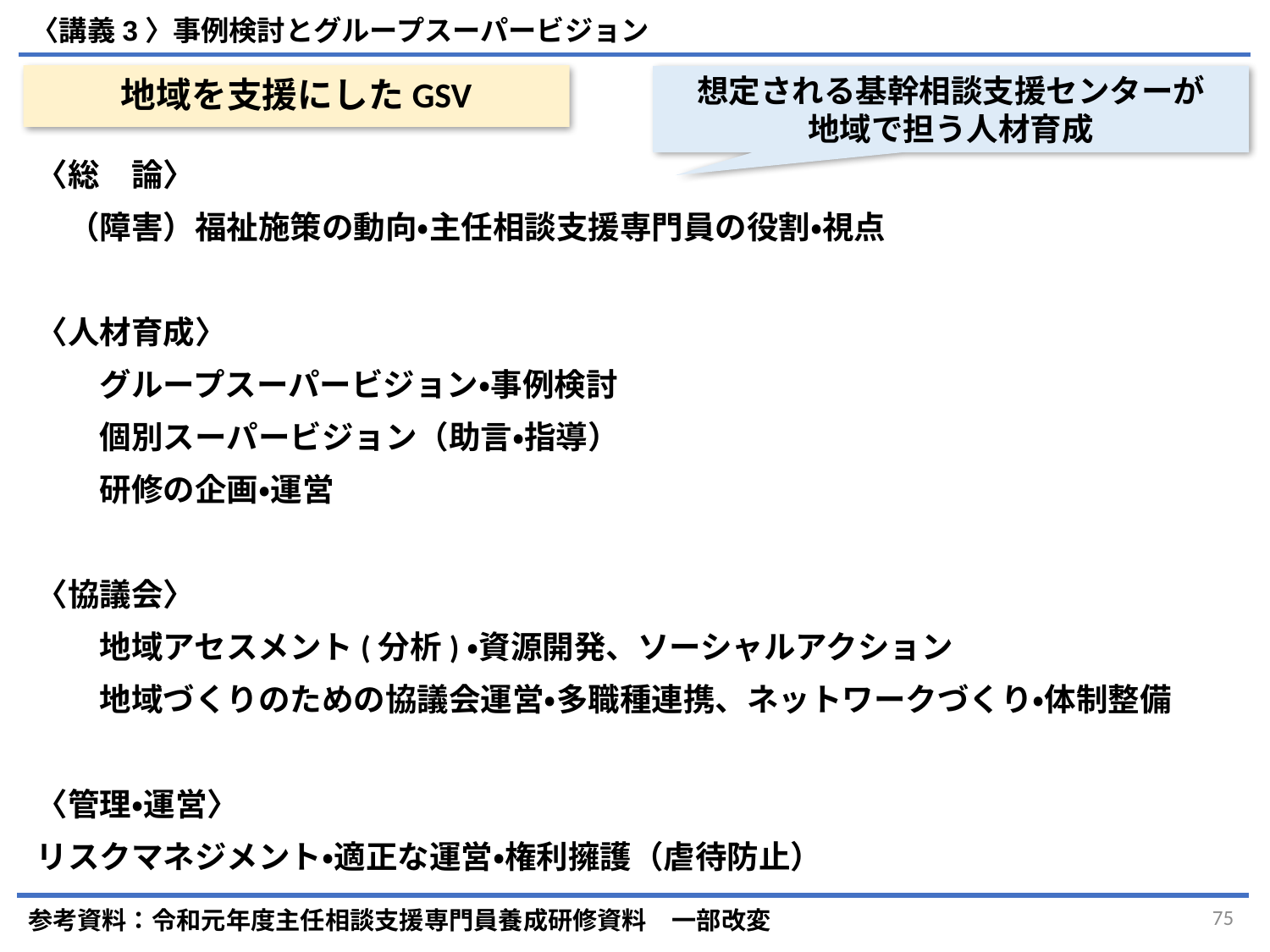

〈講義3〉事例検討とグループスーパービジョン
# 地域を支援にしたGSV
想定される基幹相談支援センターが
地域で担う人材育成
〈総　論〉
　（障害）福祉施策の動向・主任相談支援専門員の役割・視点

〈人材育成〉
　　グループスーパービジョン・事例検討
　　個別スーパービジョン（助言・指導）
　　研修の企画・運営

〈協議会〉
　　地域アセスメント(分析)・資源開発、ソーシャルアクション
　　地域づくりのための協議会運営・多職種連携、ネットワークづくり・体制整備

〈管理・運営〉
リスクマネジメント・適正な運営・権利擁護（虐待防止）
参考資料：令和元年度主任相談支援専門員養成研修資料　一部改変
75